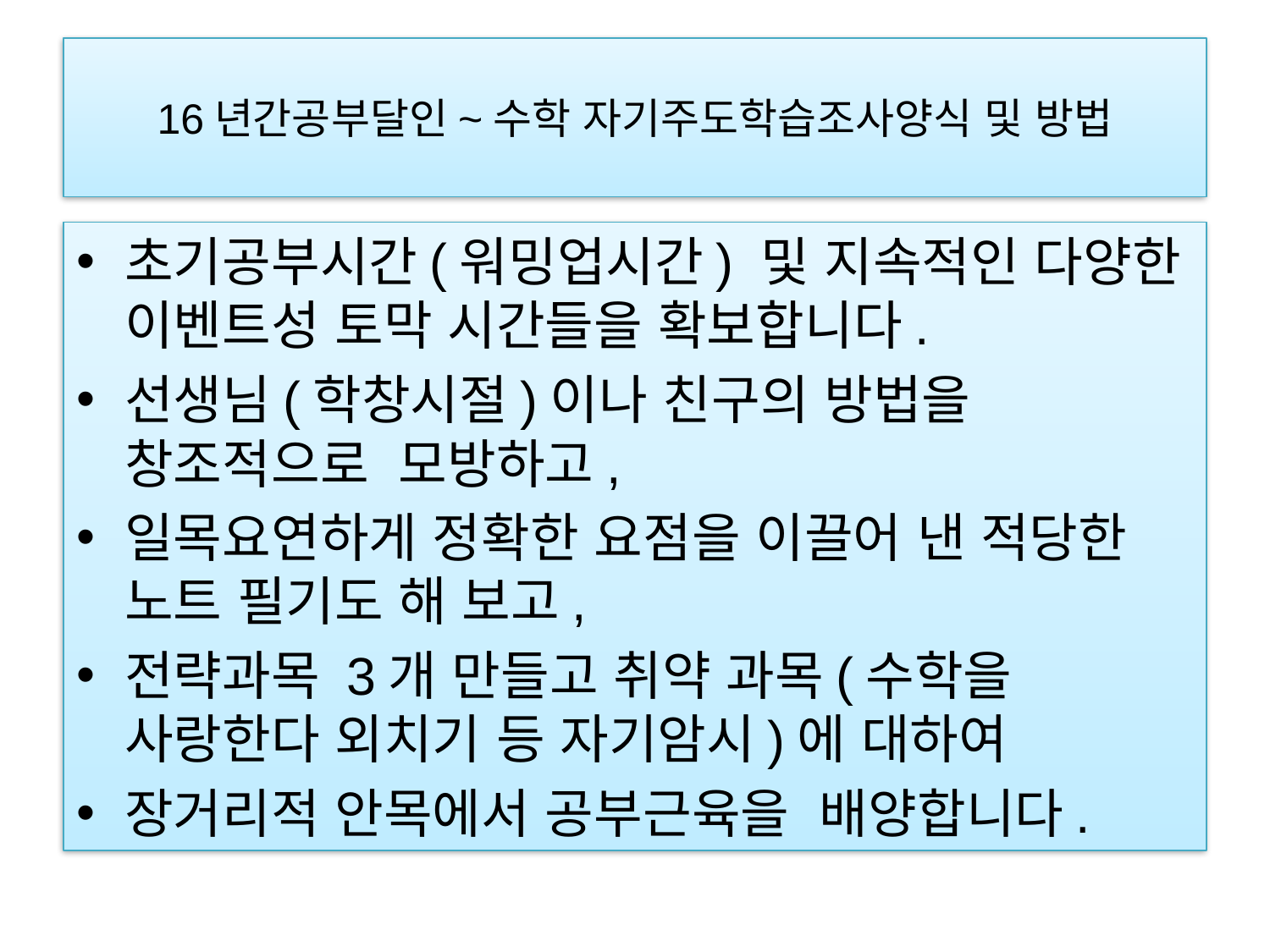

# 16년간공부달인~수학 자기주도학습조사양식 및 방법
초기공부시간(워밍업시간) 및 지속적인 다양한 이벤트성 토막 시간들을 확보합니다.
선생님(학창시절)이나 친구의 방법을 창조적으로  모방하고,
일목요연하게 정확한 요점을 이끌어 낸 적당한 노트 필기도 해 보고,
전략과목 3개 만들고 취약 과목(수학을 사랑한다 외치기 등 자기암시)에 대하여
장거리적 안목에서 공부근육을  배양합니다.